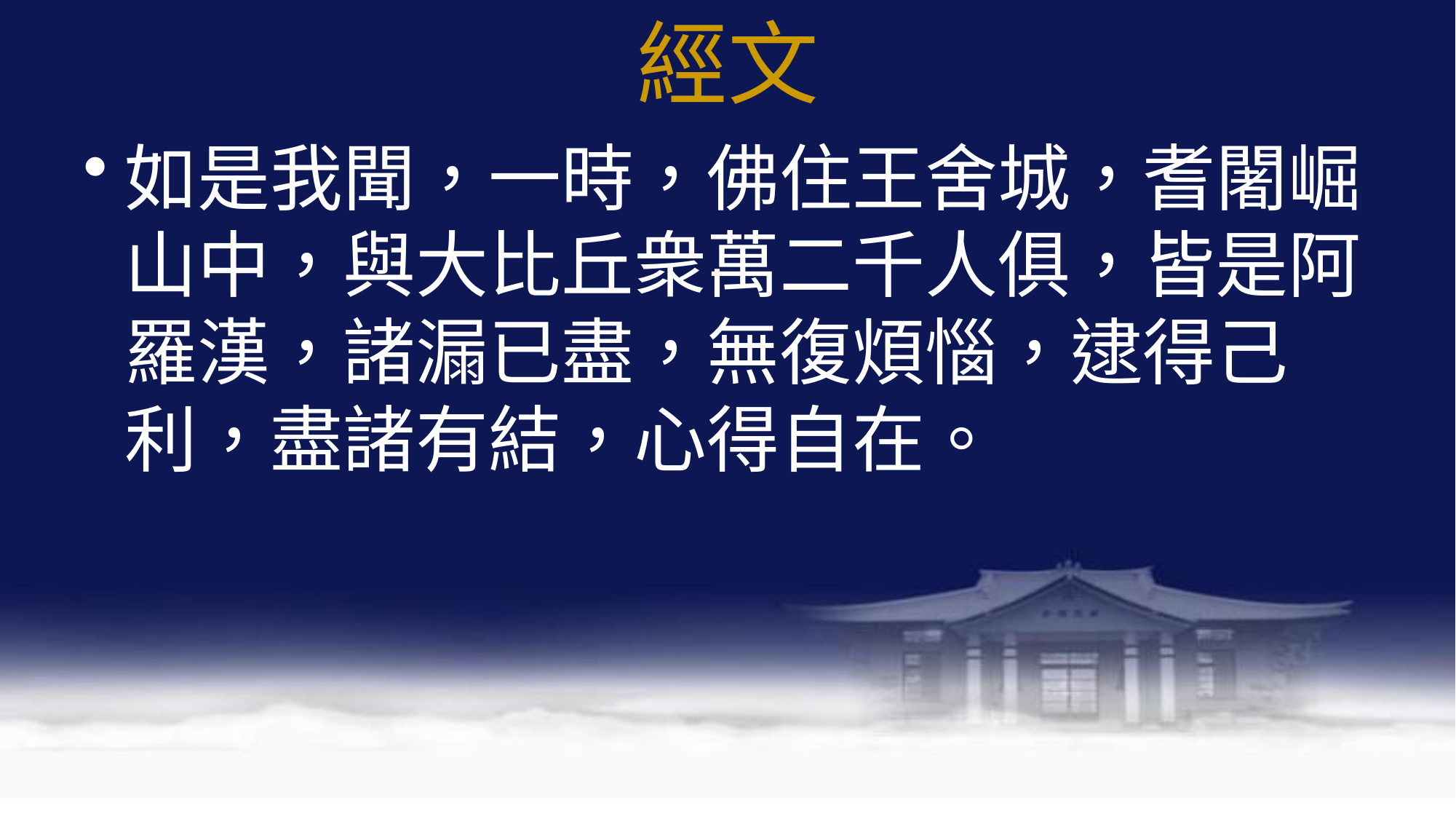

# 經文
如是我聞，一時，佛住王舍城，耆闍崛山中，與大比丘衆萬二千人俱，皆是阿羅漢，諸漏已盡，無復煩惱，逮得己利，盡諸有結，心得自在。